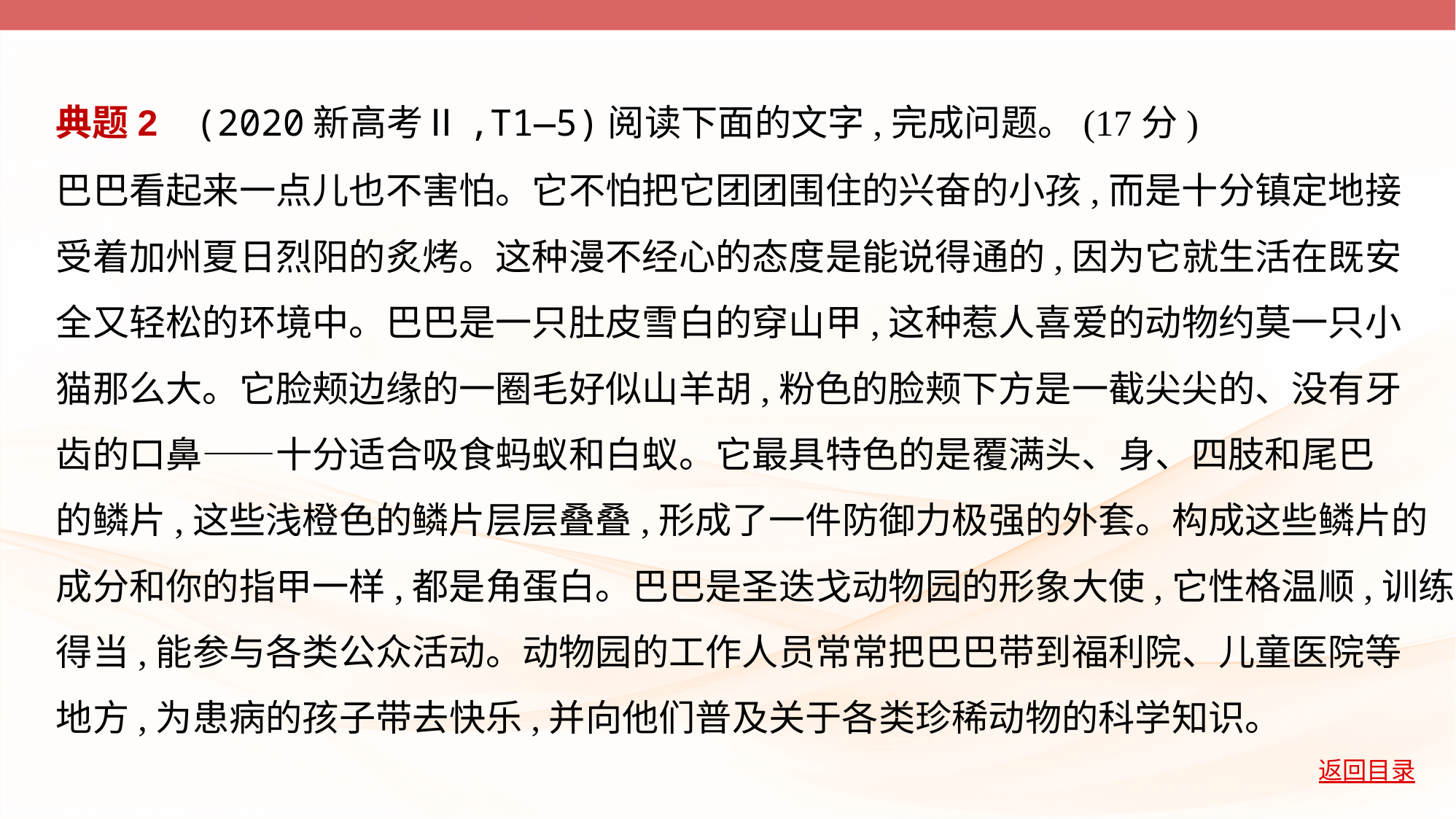

典题2    (2020新高考Ⅱ,T1—5)阅读下面的文字,完成问题。(17分)
巴巴看起来一点儿也不害怕。它不怕把它团团围住的兴奋的小孩,而是十分镇定地接
受着加州夏日烈阳的炙烤。这种漫不经心的态度是能说得通的,因为它就生活在既安
全又轻松的环境中。巴巴是一只肚皮雪白的穿山甲,这种惹人喜爱的动物约莫一只小
猫那么大。它脸颊边缘的一圈毛好似山羊胡,粉色的脸颊下方是一截尖尖的、没有牙
齿的口鼻——十分适合吸食蚂蚁和白蚁。它最具特色的是覆满头、身、四肢和尾巴
的鳞片,这些浅橙色的鳞片层层叠叠,形成了一件防御力极强的外套。构成这些鳞片的
成分和你的指甲一样,都是角蛋白。巴巴是圣迭戈动物园的形象大使,它性格温顺,训练
得当,能参与各类公众活动。动物园的工作人员常常把巴巴带到福利院、儿童医院等
地方,为患病的孩子带去快乐,并向他们普及关于各类珍稀动物的科学知识。